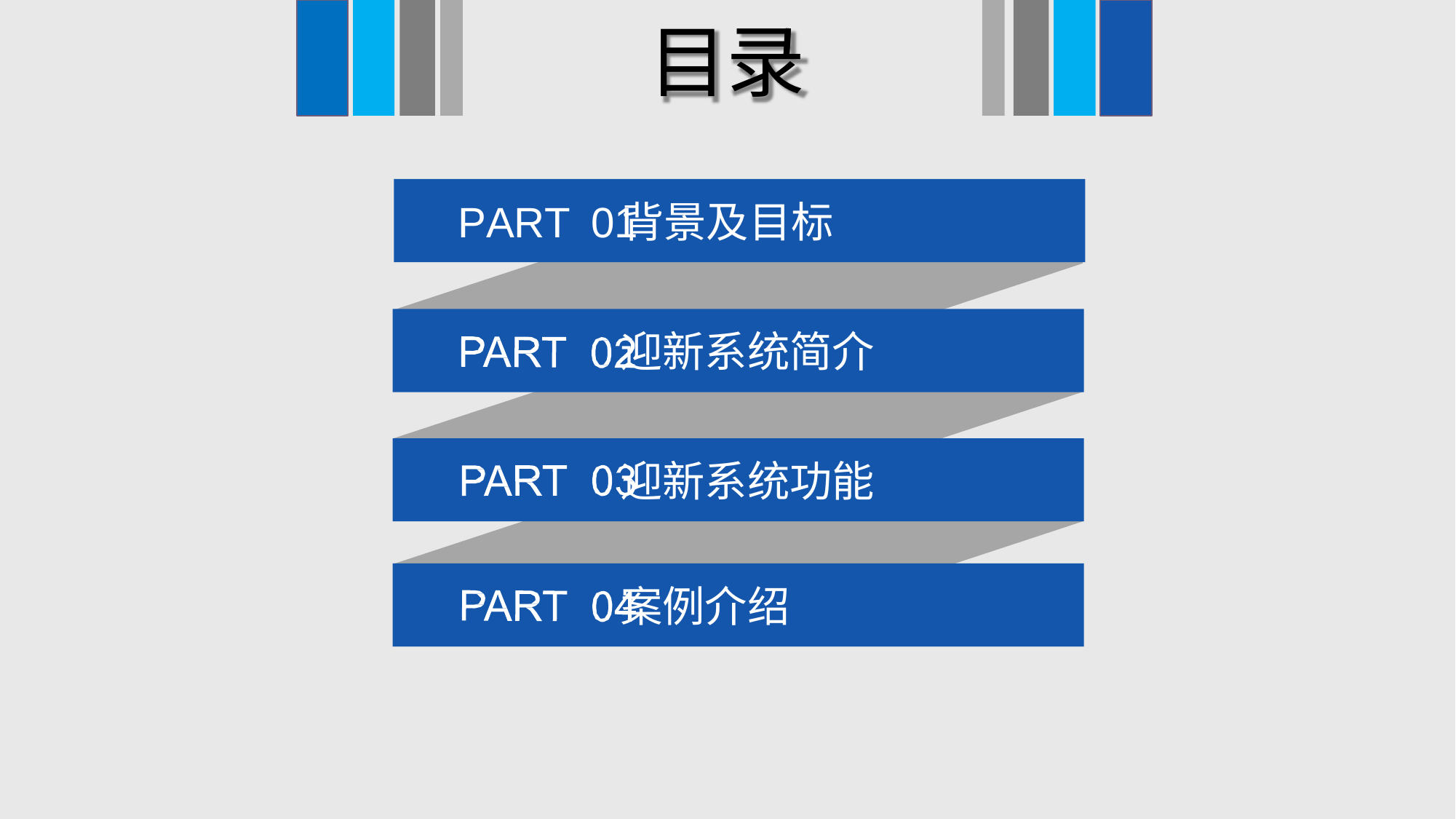

目录
                       背景及目标
PART	01

                       迎新系统简介

                       迎新系统功能

                       案例介绍